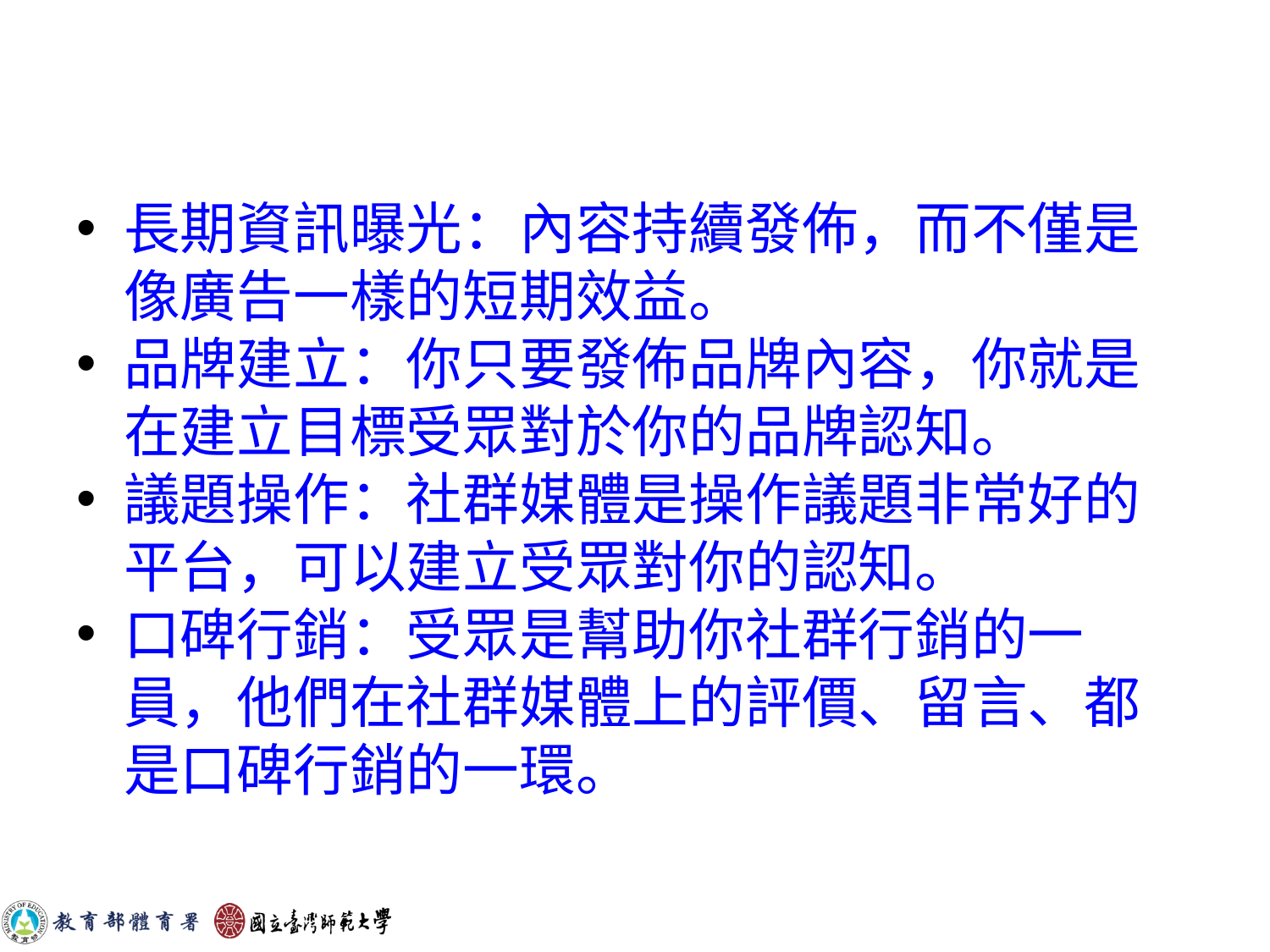

長期資訊曝光：內容持續發佈，而不僅是像廣告一樣的短期效益。
品牌建立：你只要發佈品牌內容，你就是在建立目標受眾對於你的品牌認知。
議題操作：社群媒體是操作議題非常好的平台，可以建立受眾對你的認知。
口碑行銷：受眾是幫助你社群行銷的一員，他們在社群媒體上的評價、留言、都是口碑行銷的一環。